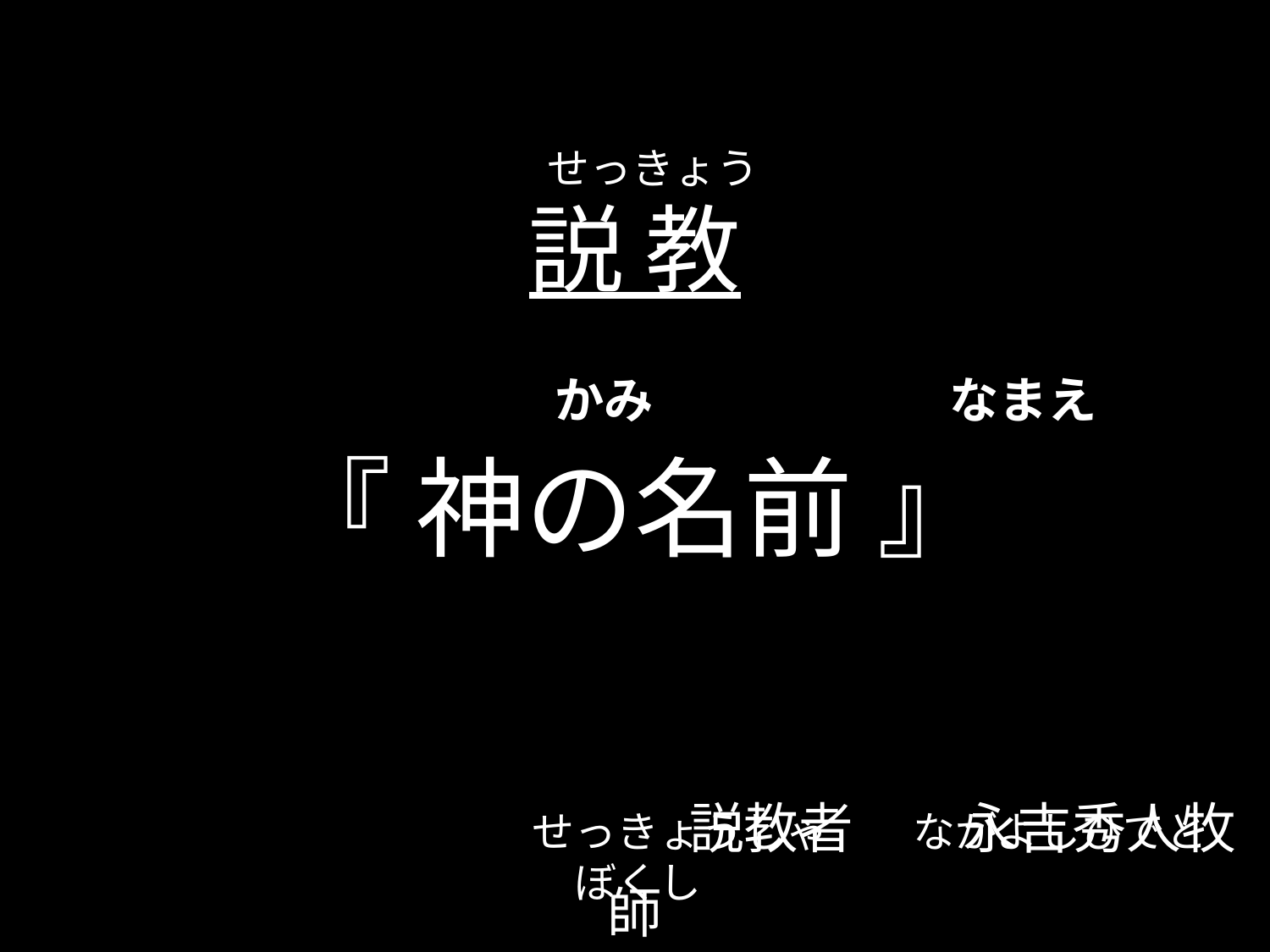

せっきょう
# 説 教
　　　　　　　　　　 かみ　　　　　　なまえ
『 神の名前 』

　　　　　　　　　　　　説教者　　永吉秀人牧師
せっきょうしゃ　　ながよしひでと　ぼくし